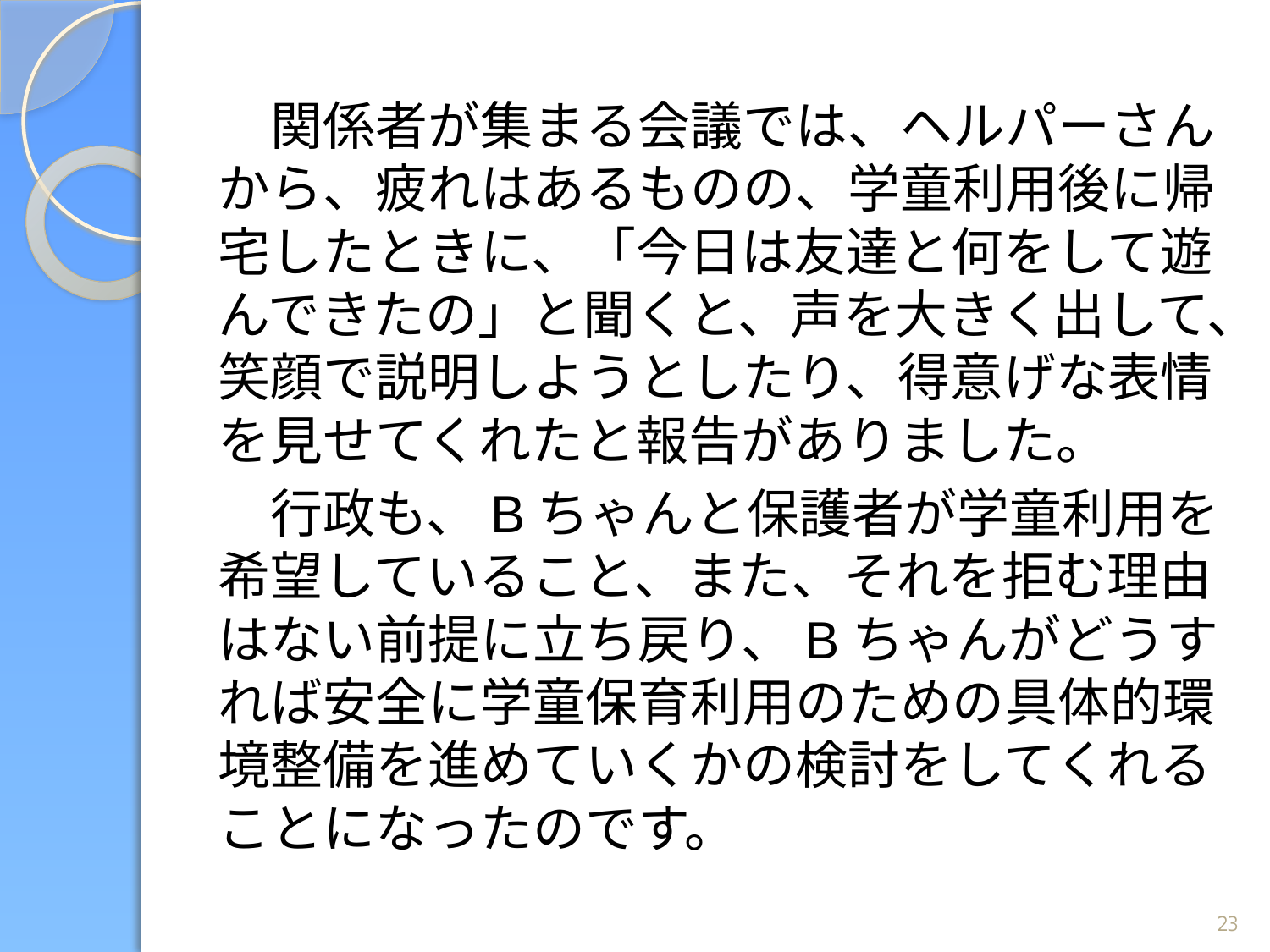

関係者が集まる会議では、ヘルパーさんから、疲れはあるものの、学童利用後に帰宅したときに、「今日は友達と何をして遊んできたの」と聞くと、声を大きく出して、笑顔で説明しようとしたり、得意げな表情を見せてくれたと報告がありました。
　行政も、Bちゃんと保護者が学童利用を希望していること、また、それを拒む理由はない前提に立ち戻り、Bちゃんがどうすれば安全に学童保育利用のための具体的環境整備を進めていくかの検討をしてくれることになったのです。
23